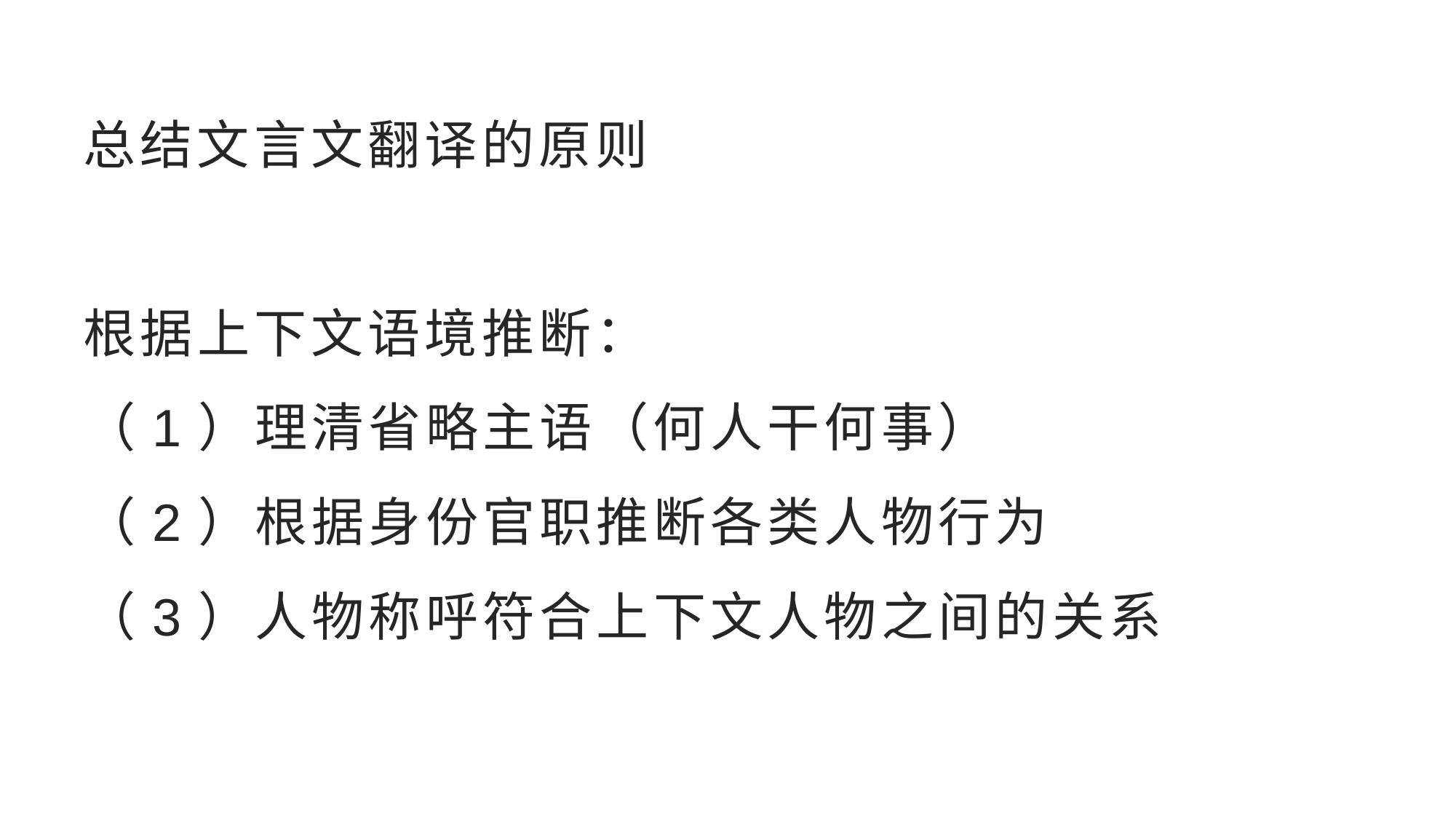

# 总结文言文翻译的原则 根据上下文语境推断： （1）理清省略主语（何人干何事） （2）根据身份官职推断各类人物行为 （3）人物称呼符合上下文人物之间的关系